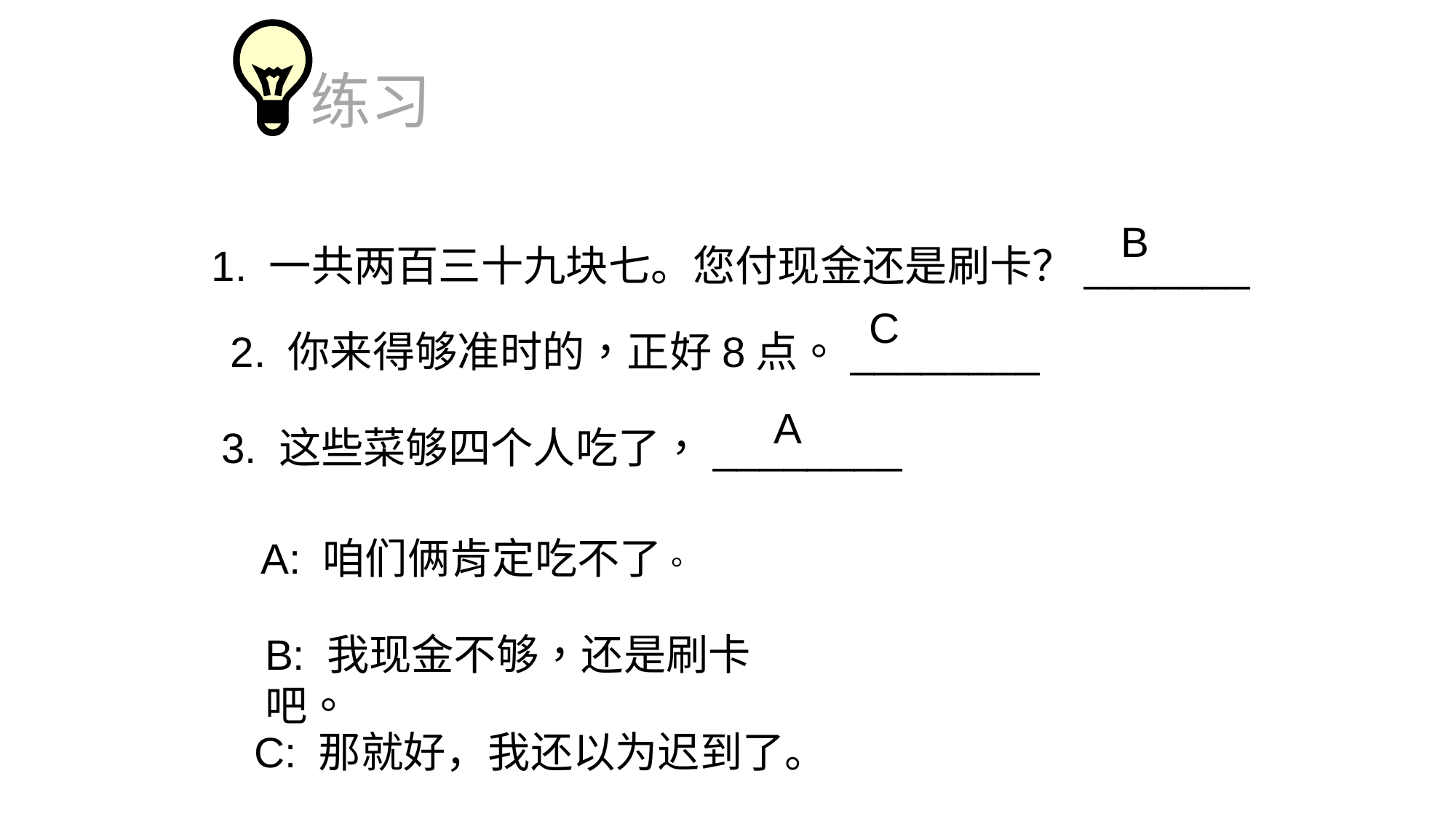

练习
B
1. 一共两百三十九块七。您付现金还是刷卡？_______
C
2. 你来得够准时的，正好8点。________
A
3. 这些菜够四个人吃了，________
A: 咱们俩肯定吃不了。
B: 我现金不够，还是刷卡吧。
C: 那就好，我还以为迟到了。